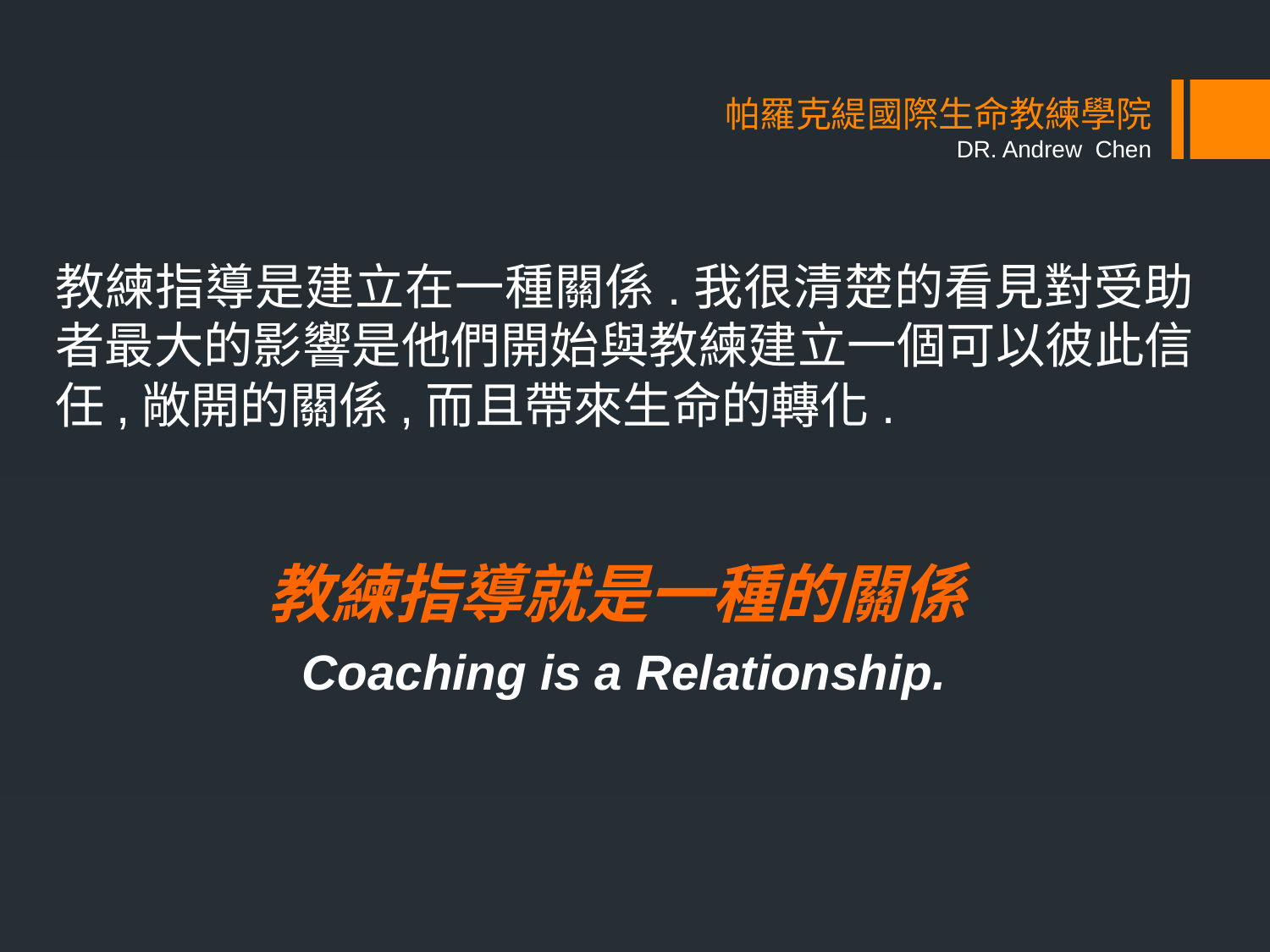

# 帕羅克緹國際生命教練學院 DR. Andrew  Chen

教練指導是建立在一種關係.我很清楚的看見對受助者最大的影響是他們開始與教練建立一個可以彼此信任,敞開的關係,而且帶來生命的轉化.

教練指導就是一種的關係
Coaching is a Relationship.